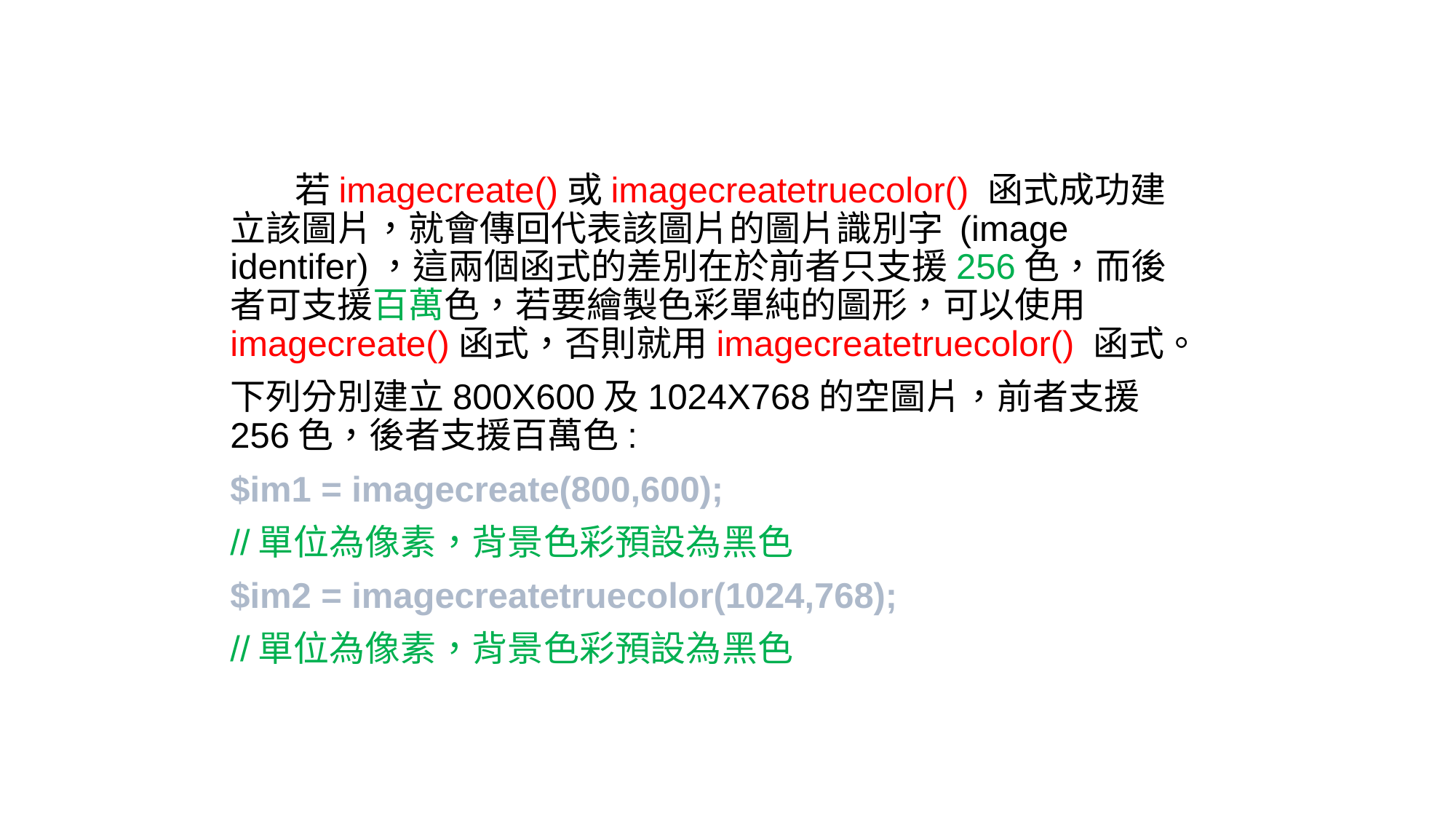

若imagecreate()或imagecreatetruecolor() 函式成功建立該圖片，就會傳回代表該圖片的圖片識別字 (image identifer)，這兩個函式的差別在於前者只支援256色，而後者可支援百萬色，若要繪製色彩單純的圖形，可以使用imagecreate()函式，否則就用imagecreatetruecolor() 函式。
下列分別建立800X600及1024X768的空圖片，前者支援256色，後者支援百萬色:
$im1 = imagecreate(800,600);
//單位為像素，背景色彩預設為黑色
$im2 = imagecreatetruecolor(1024,768);
//單位為像素，背景色彩預設為黑色